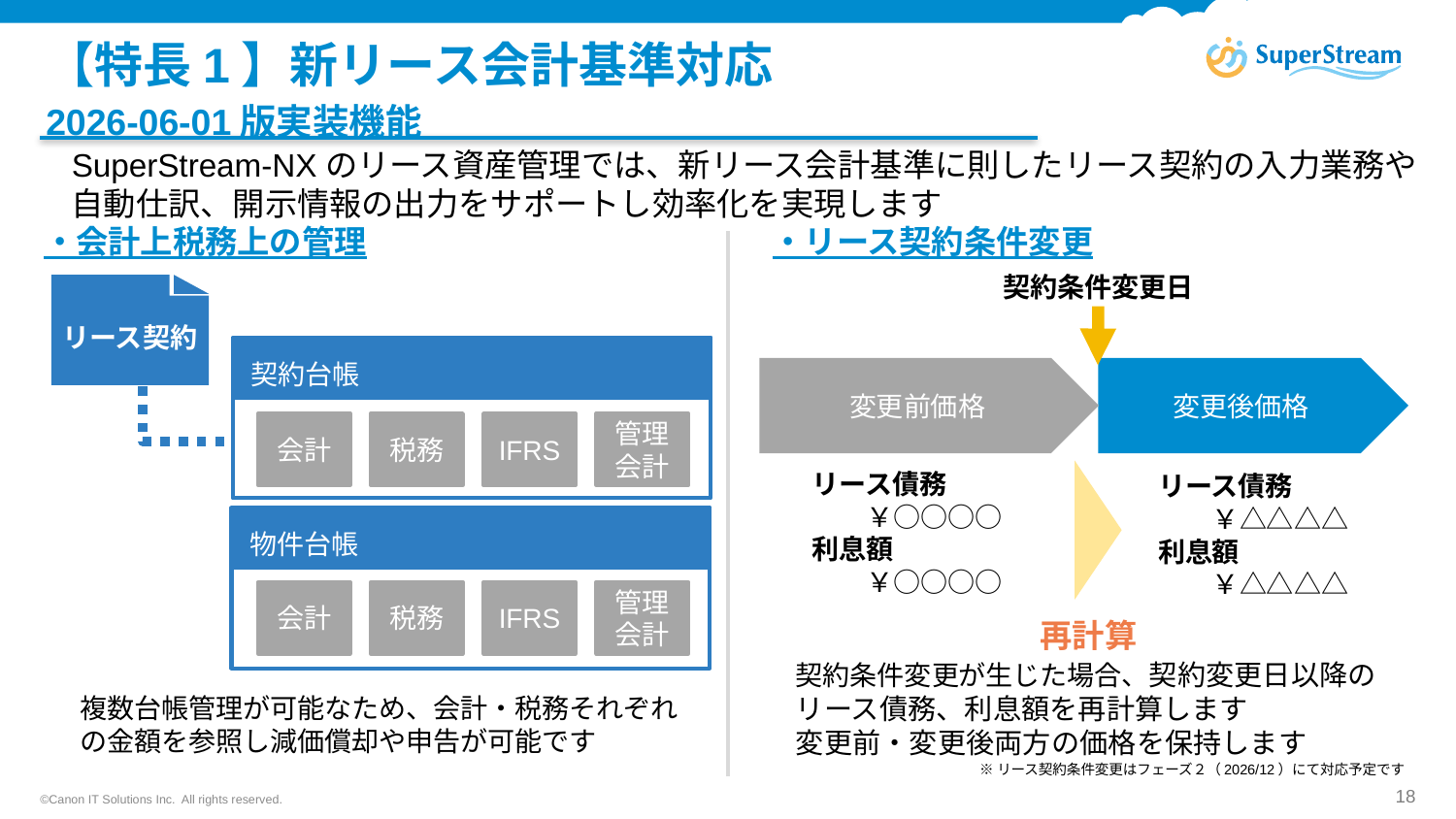

# 【特長1】新リース会計基準対応
2026-06-01版実装機能
SuperStream-NXのリース資産管理では、新リース会計基準に則したリース契約の入力業務や自動仕訳、開示情報の出力をサポートし効率化を実現します
・会計上税務上の管理

リース契約

契約台帳
会計
税務
IFRS
管理会計

物件台帳
会計
税務
IFRS
管理会計
複数台帳管理が可能なため、会計・税務それぞれの金額を参照し減価償却や申告が可能です
・リース契約条件変更
契約条件変更日
変更前価格
変更後価格
リース債務
　　￥○○○○
利息額
　　￥○○○○
リース債務
　　￥△△△△
利息額
　　￥△△△△

再計算
契約条件変更が生じた場合、契約変更日以降のリース債務、利息額を再計算します
変更前・変更後両方の価格を保持します
※リース契約条件変更はフェーズ２（2026/12）にて対応予定です
©Canon IT Solutions Inc.  All rights reserved.
18